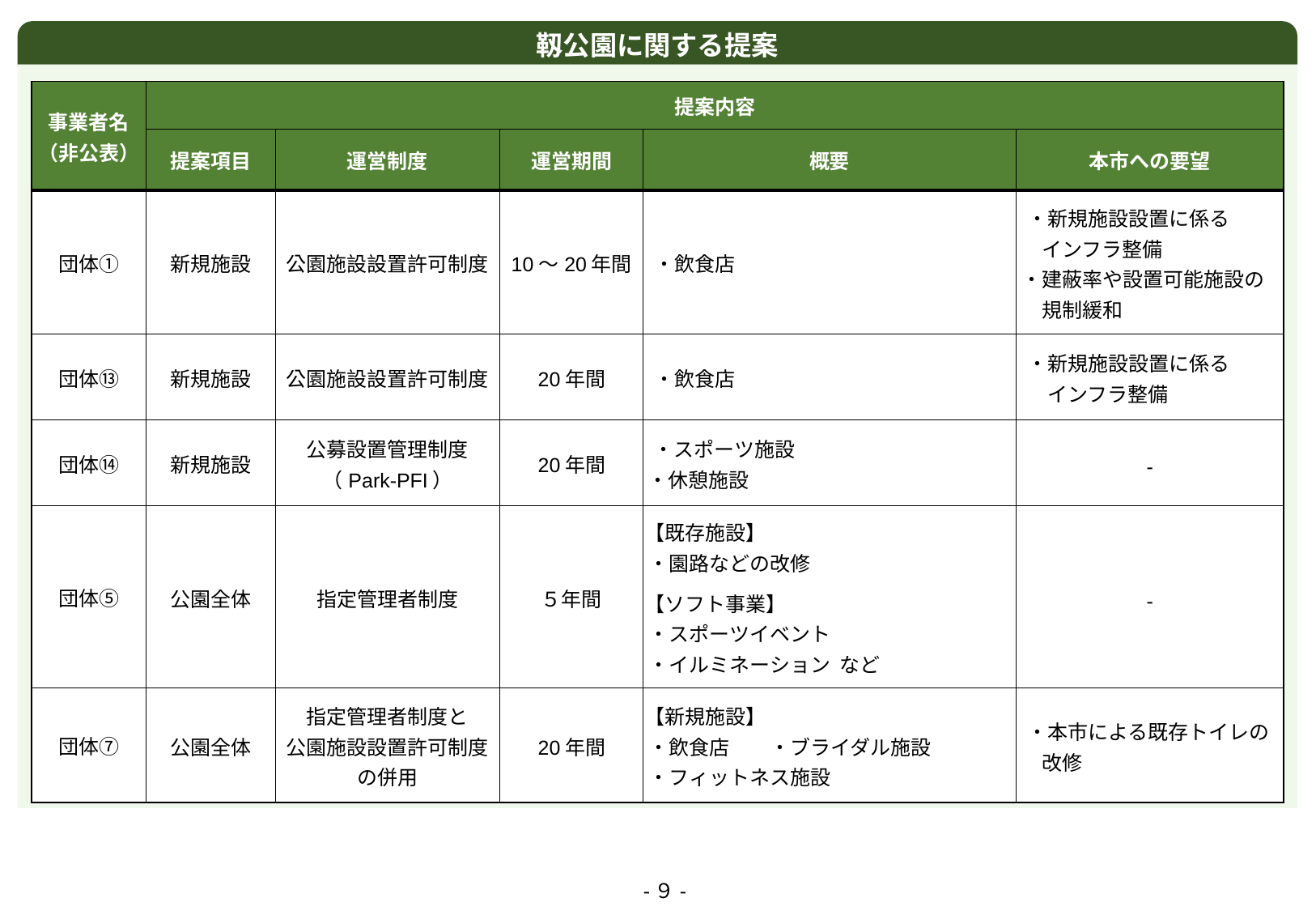

靱公園に関する提案

| 事業者名 （非公表） | 提案内容 |  |  |  |  |
| --- | --- | --- | --- | --- | --- |
|  | 提案項目 | 運営制度 | 運営期間 | 概要 | 本市への要望 |
| 団体① | 新規施設 | 公園施設設置許可制度 | 10～20年間 | ・飲食店 | ・新規施設設置に係る 　 インフラ整備 ・建蔽率や設置可能施設の 　 規制緩和 |
| 団体⑬ | 新規施設 | 公園施設設置許可制度 | 20年間 | ・飲食店 | ・新規施設設置に係る 　インフラ整備 |
| 団体⑭ | 新規施設 | 公募設置管理制度 （Park-PFI） | 20年間 | ・スポーツ施設 ・休憩施設 | - |
| 団体⑤ | 公園全体 | 指定管理者制度 | ５年間 | 【既存施設】 ・園路などの改修 【ソフト事業】 ・スポーツイベント ・イルミネーション など | - |
| 団体⑦ | 公園全体 | 指定管理者制度と 公園施設設置許可制度の併用 | 20年間 | 【新規施設】 ・飲食店　　・ブライダル施設 ・フィットネス施設 | ・本市による既存トイレの 　 改修 |
-９-